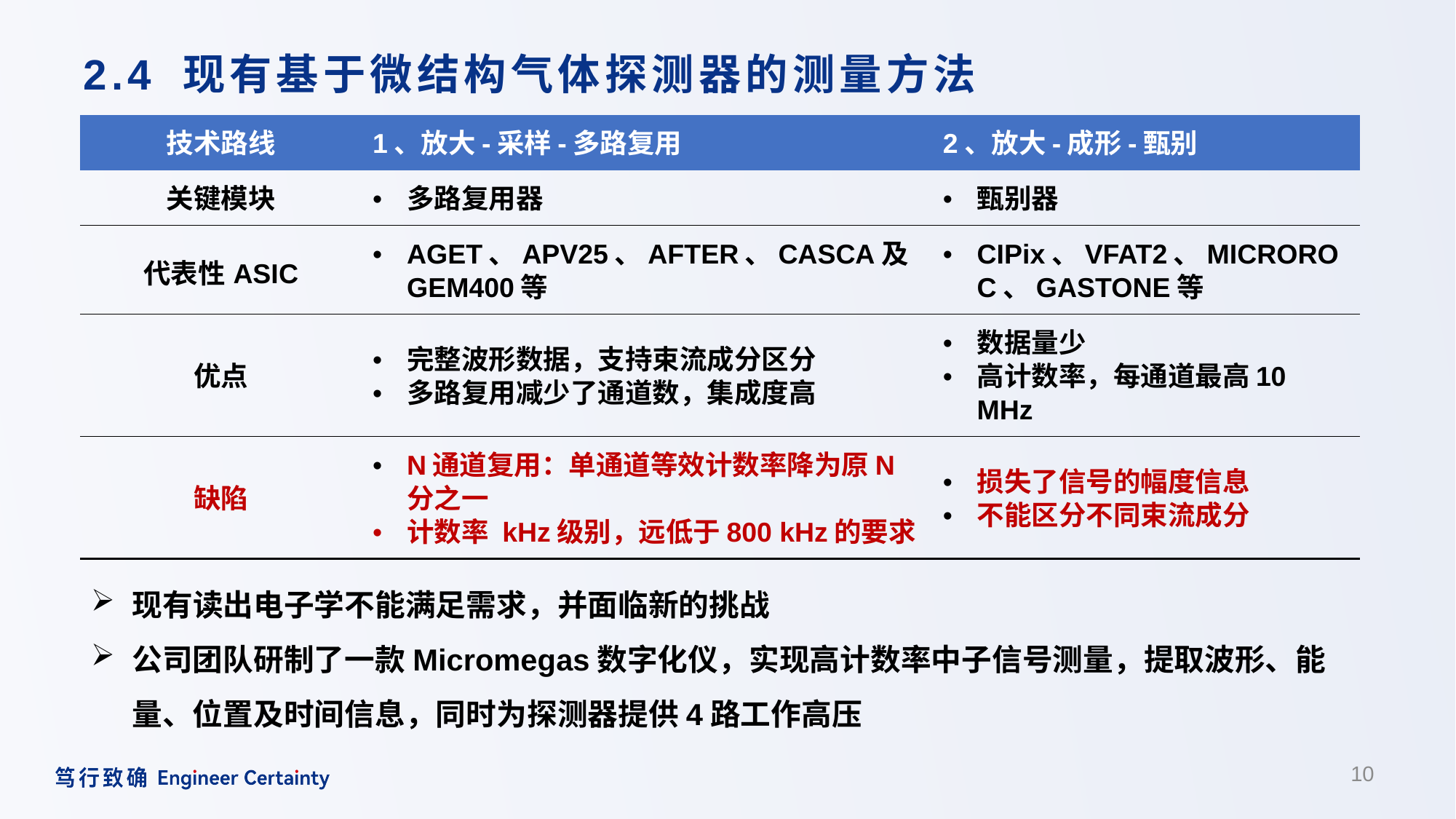

# 2.4 现有基于微结构气体探测器的测量方法
| 技术路线 | 1、放大-采样-多路复用 | 2、放大-成形-甄别 |
| --- | --- | --- |
| 关键模块 | 多路复用器 | 甄别器 |
| 代表性ASIC | AGET、APV25、AFTER、CASCA及GEM400等 | CIPix、VFAT2、MICROROC、GASTONE等 |
| 优点 | 完整波形数据，支持束流成分区分 多路复用减少了通道数，集成度高 | 数据量少 高计数率，每通道最高10 MHz |
| 缺陷 | N通道复用：单通道等效计数率降为原N分之一 计数率 kHz级别，远低于800 kHz的要求 | 损失了信号的幅度信息 不能区分不同束流成分 |
现有读出电子学不能满足需求，并面临新的挑战
公司团队研制了一款Micromegas数字化仪，实现高计数率中子信号测量，提取波形、能量、位置及时间信息，同时为探测器提供4路工作高压